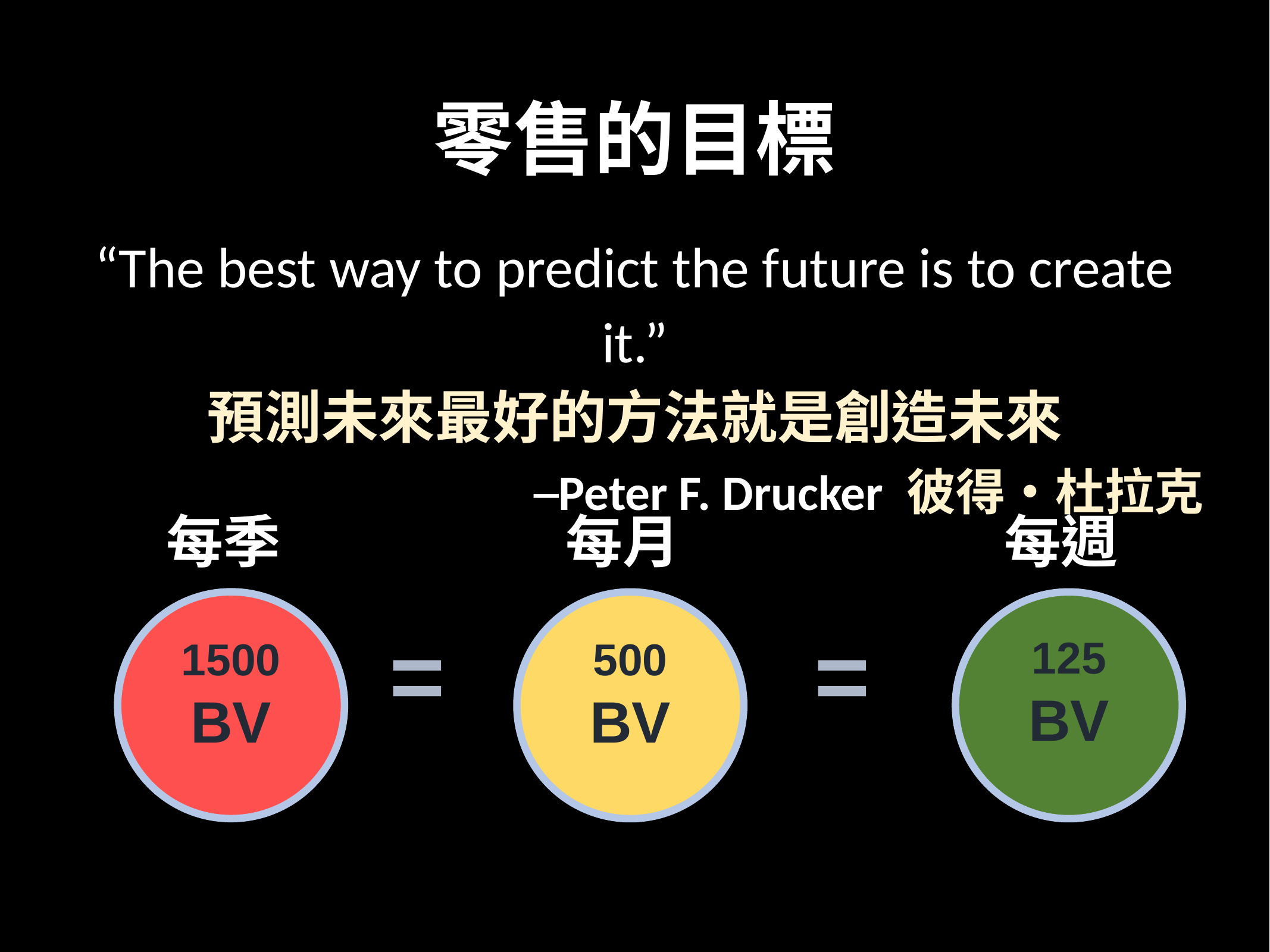

# 零售的目標
“The best way to predict the future is to create it.”
預測未來最好的方法就是創造未來
─Peter F. Drucker 彼得‧杜拉克
每月

500
BV
每週

125
BV
每季

1500
BV
=
=